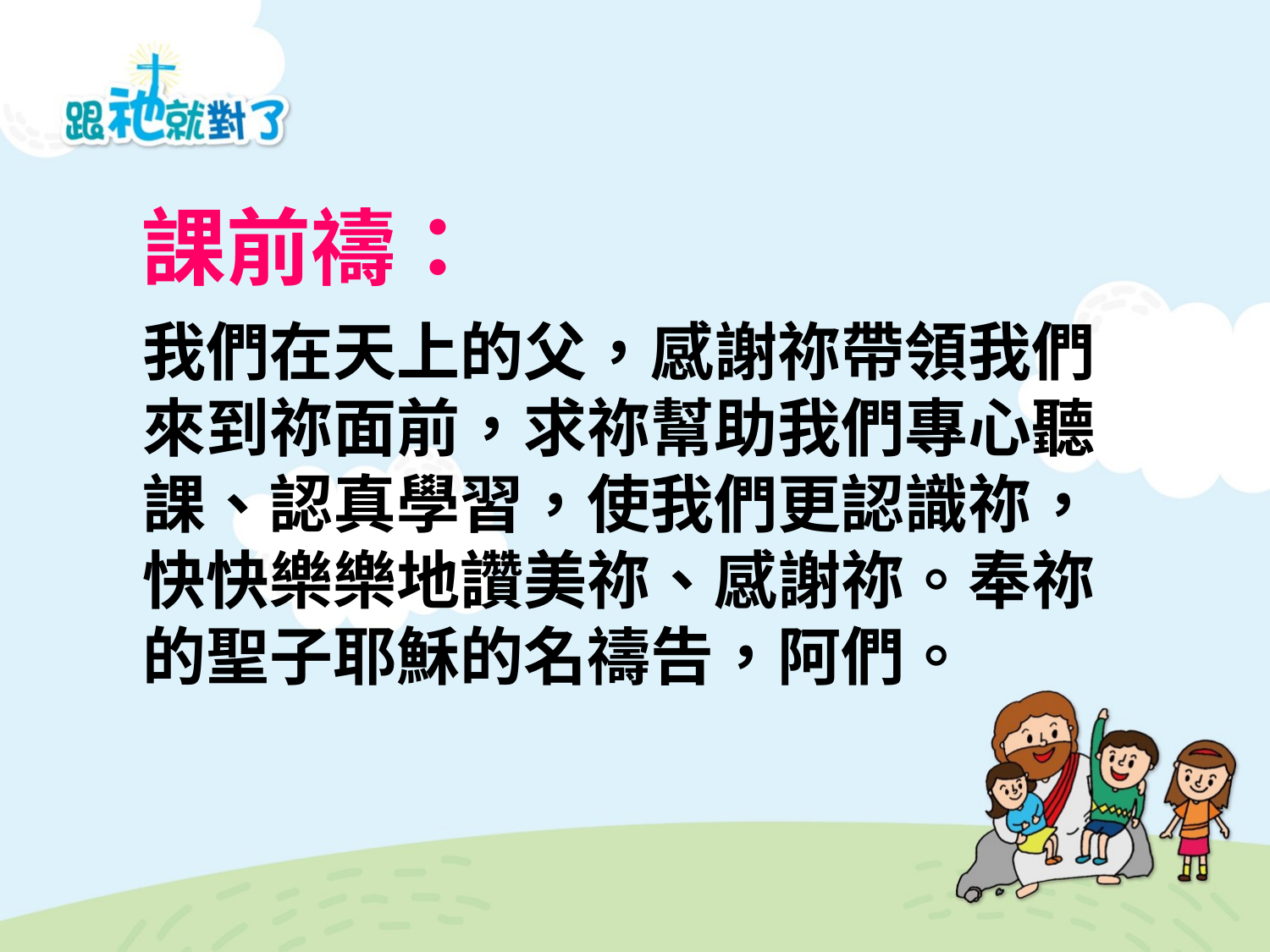

課前禱：
我們在天上的父，感謝祢帶領我們來到祢面前，求祢幫助我們專心聽課、認真學習，使我們更認識祢，快快樂樂地讚美祢、感謝祢。奉祢的聖子耶穌的名禱告，阿們。